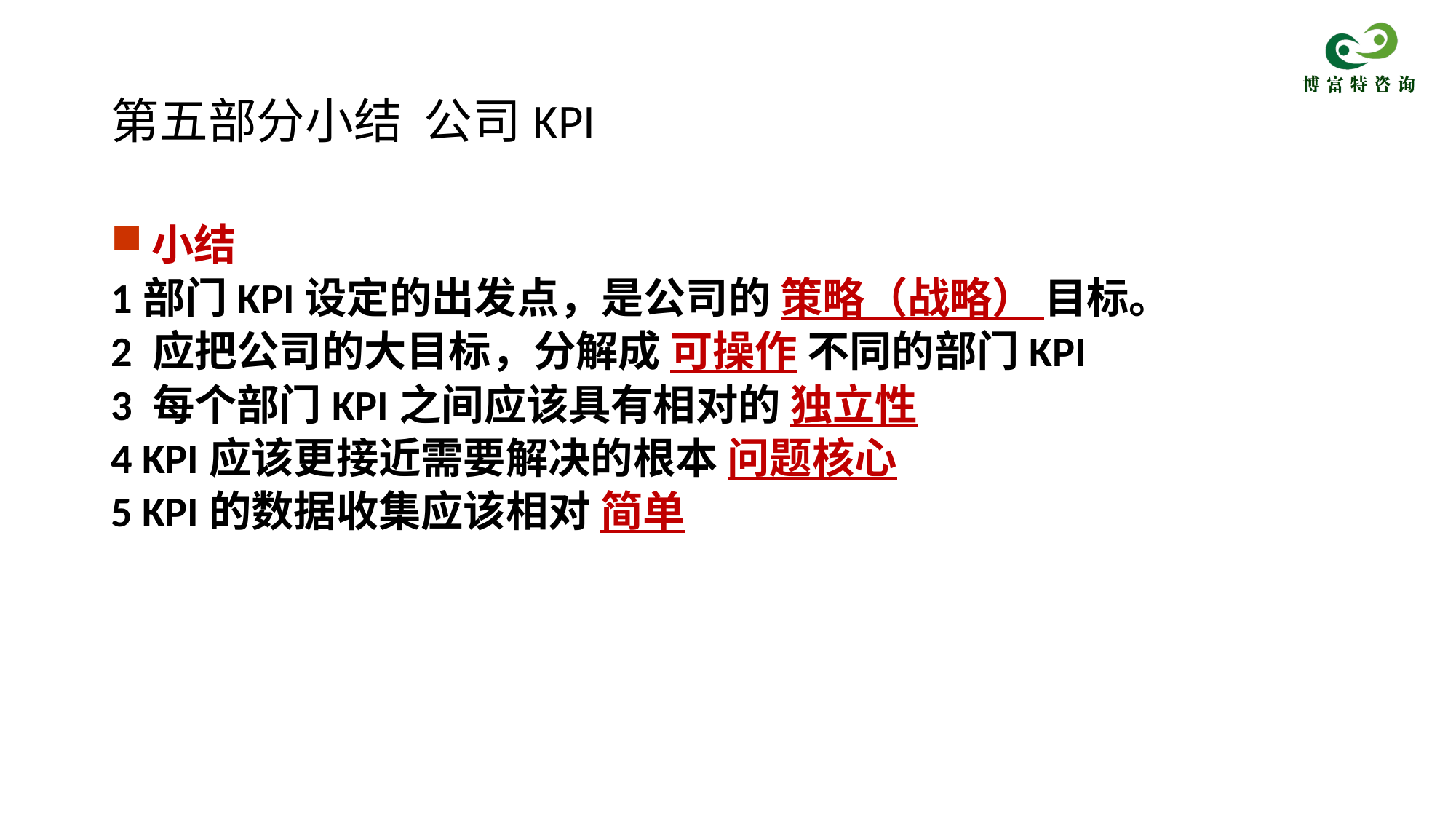

# 第五部分小结  公司KPI
小结
1部门KPI设定的出发点，是公司的 策略（战略） 目标。
2 应把公司的大目标，分解成 可操作 不同的部门KPI
3 每个部门KPI之间应该具有相对的 独立性
4 KPI应该更接近需要解决的根本 问题核心
5 KPI的数据收集应该相对 简单